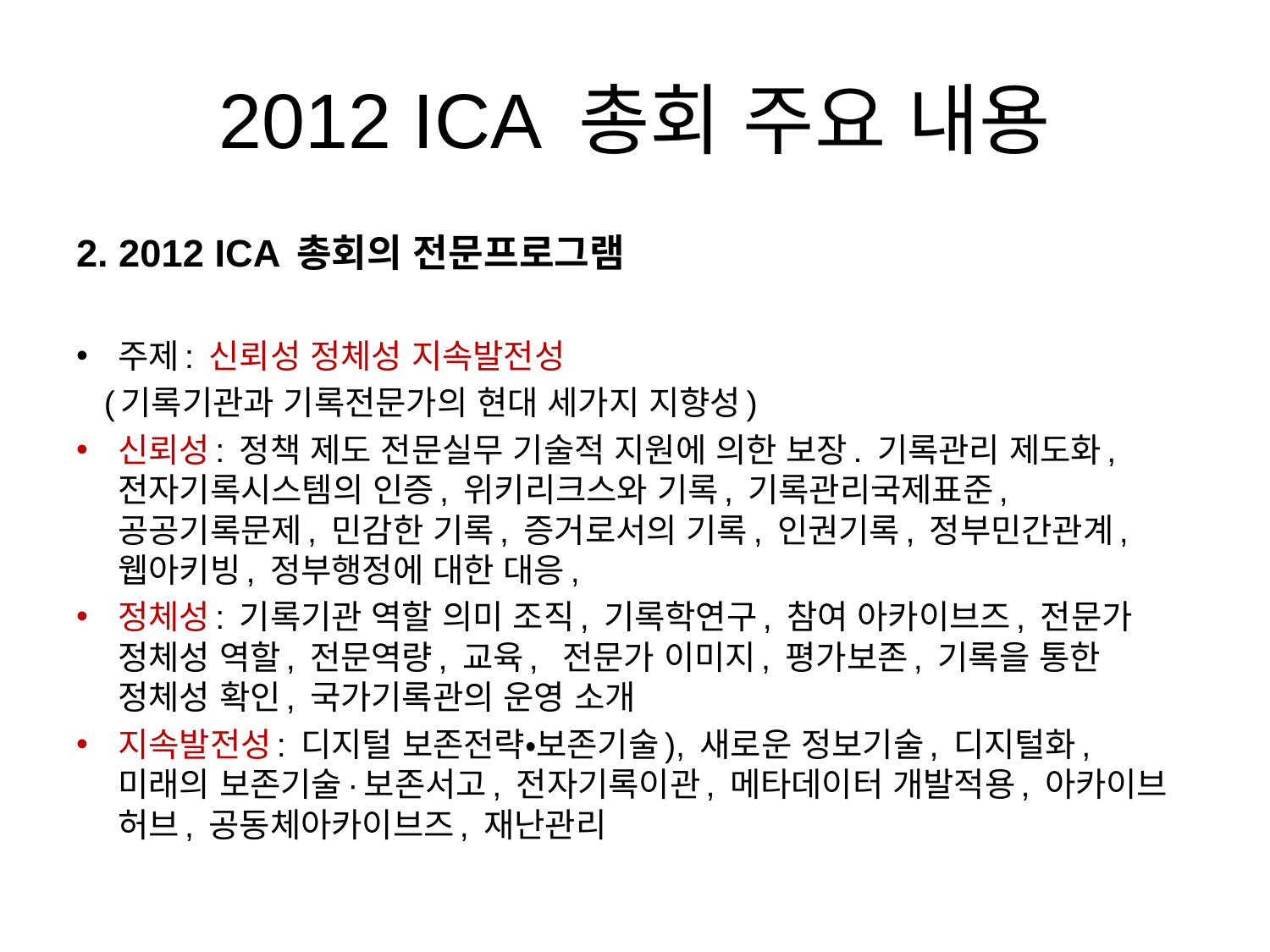

# 2012 ICA 총회 주요 내용
2. 2012 ICA 총회의 전문프로그램

주제: 신뢰성 정체성 지속발전성
   (기록기관과 기록전문가의 현대 세가지 지향성)
신뢰성: 정책 제도 전문실무 기술적 지원에 의한 보장. 기록관리 제도화, 전자기록시스템의 인증, 위키리크스와 기록, 기록관리국제표준, 공공기록문제, 민감한 기록, 증거로서의 기록, 인권기록, 정부민간관계, 웹아키빙, 정부행정에 대한 대응,
정체성: 기록기관 역할 의미 조직, 기록학연구, 참여 아카이브즈, 전문가 정체성 역할, 전문역량, 교육,  전문가 이미지, 평가보존, 기록을 통한 정체성 확인, 국가기록관의 운영 소개
지속발전성: 디지털 보존전략•보존기술), 새로운 정보기술, 디지털화, 미래의 보존기술·보존서고, 전자기록이관, 메타데이터 개발적용, 아카이브 허브, 공동체아카이브즈, 재난관리